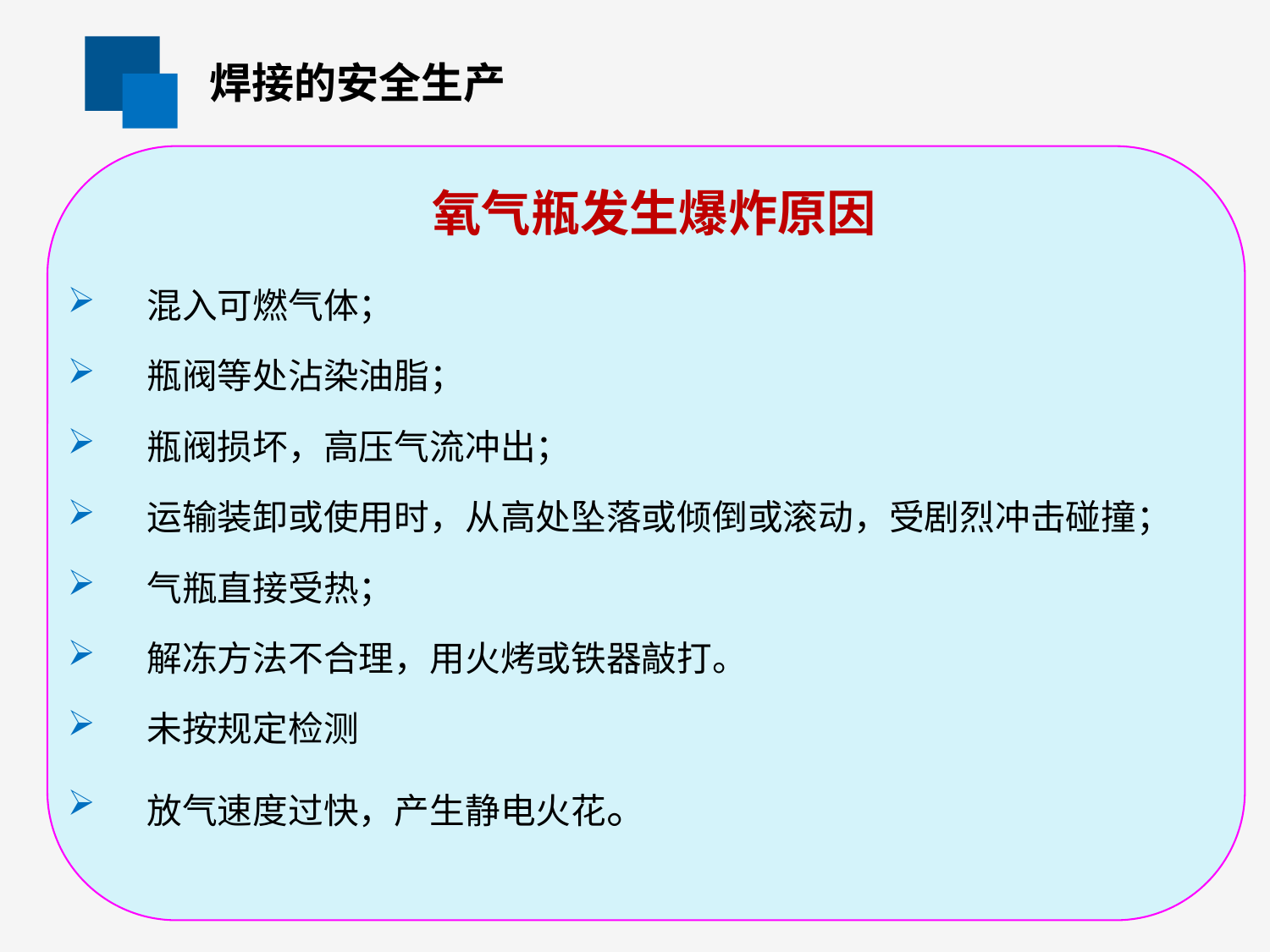

焊接的安全生产

氧气瓶发生爆炸原因
混入可燃气体；
瓶阀等处沾染油脂；
瓶阀损坏，高压气流冲出；
运输装卸或使用时，从高处坠落或倾倒或滚动，受剧烈冲击碰撞；
气瓶直接受热；
解冻方法不合理，用火烤或铁器敲打。
未按规定检测
放气速度过快，产生静电火花。